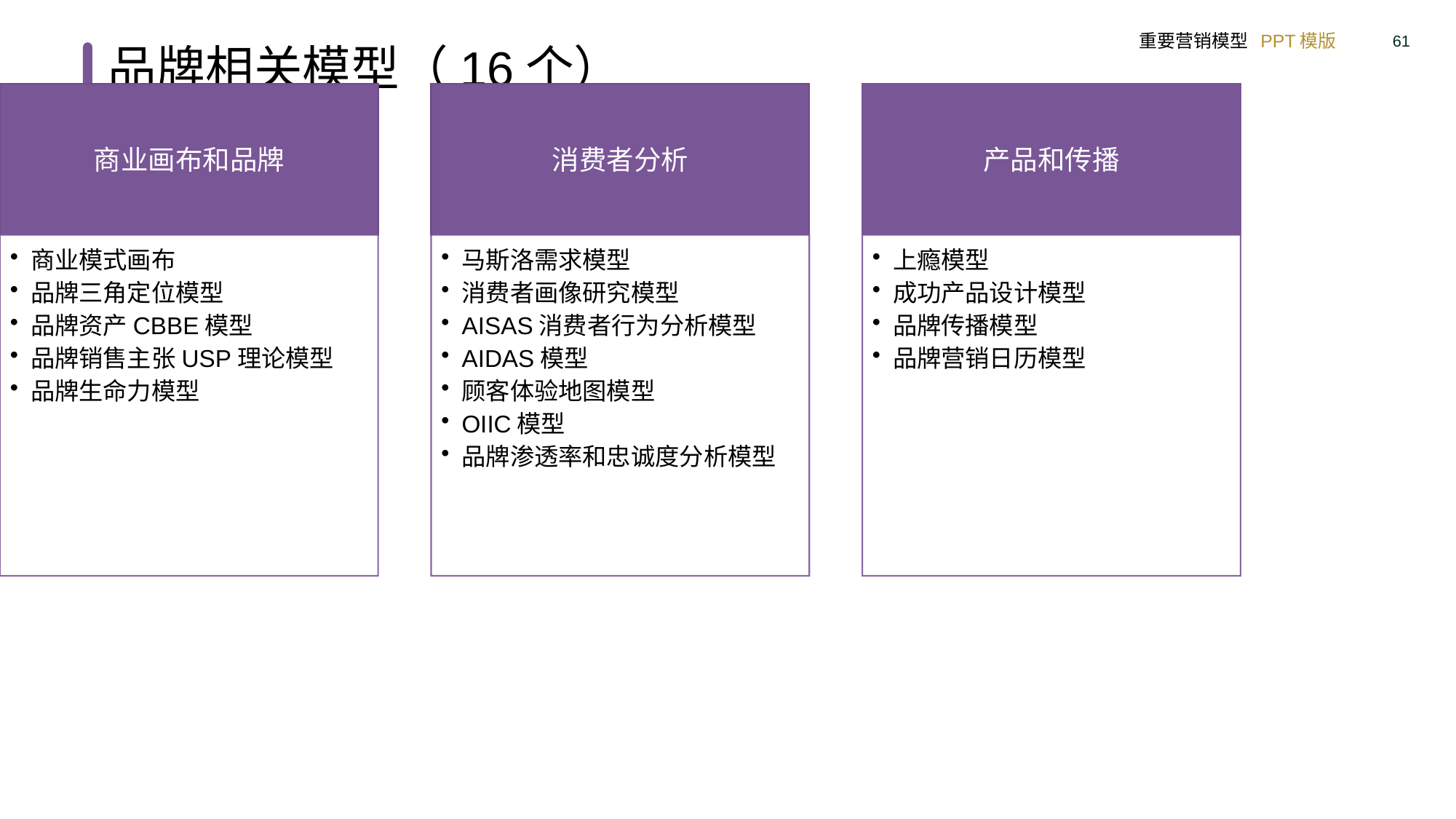

品牌相关模型（16个）
商业画布和品牌
商业模式画布
品牌三角定位模型
品牌资产CBBE模型
品牌销售主张USP理论模型
品牌生命力模型
消费者分析
马斯洛需求模型
消费者画像研究模型
AISAS消费者行为分析模型
AIDAS模型
顾客体验地图模型
OIIC模型
品牌渗透率和忠诚度分析模型
产品和传播
上瘾模型
成功产品设计模型
品牌传播模型
品牌营销日历模型